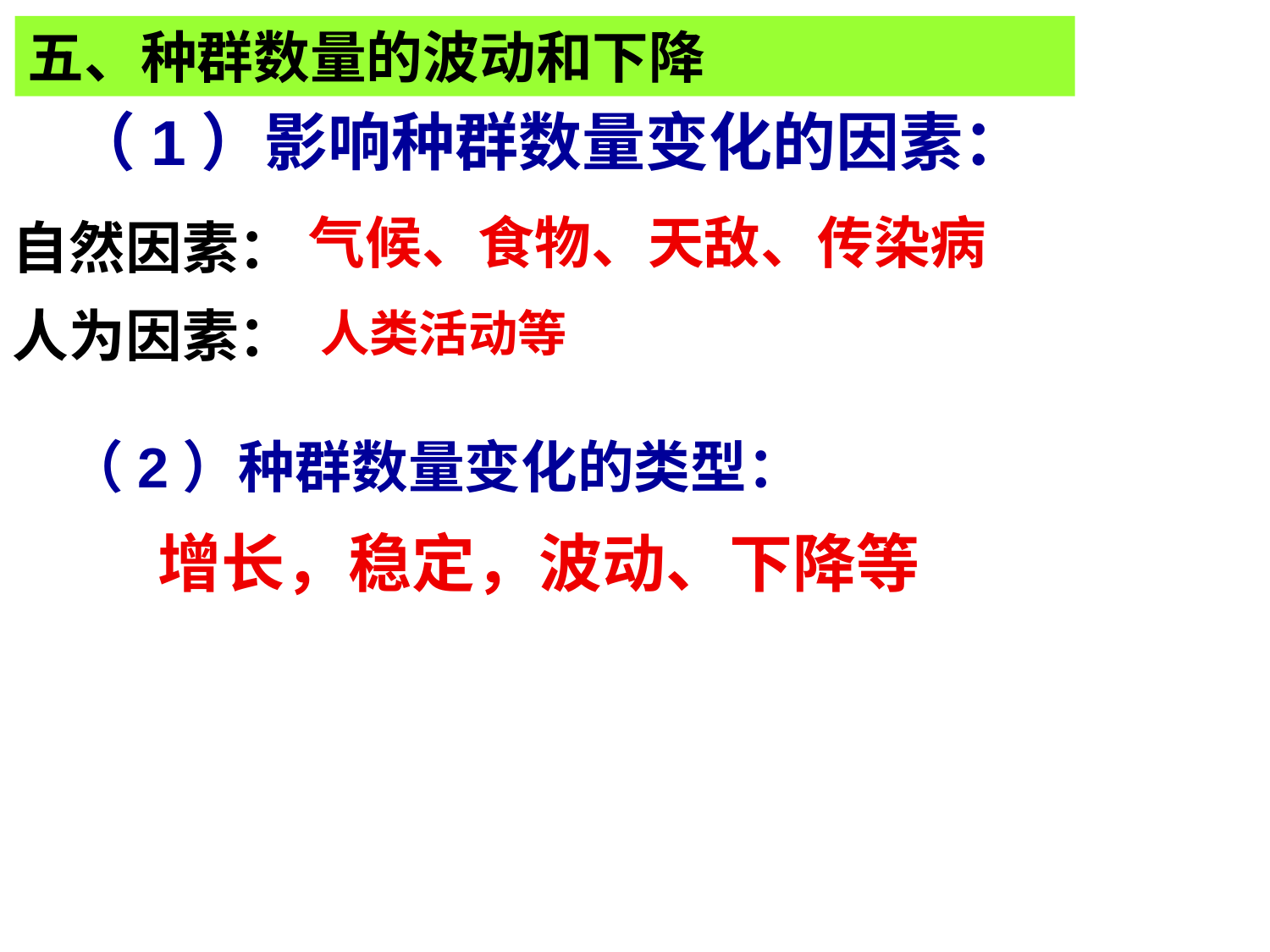

五、种群数量的波动和下降
（1）影响种群数量变化的因素：
自然因素：
人为因素：
气候、食物、天敌、传染病
人类活动等
（2）种群数量变化的类型：
增长，稳定，波动、下降等